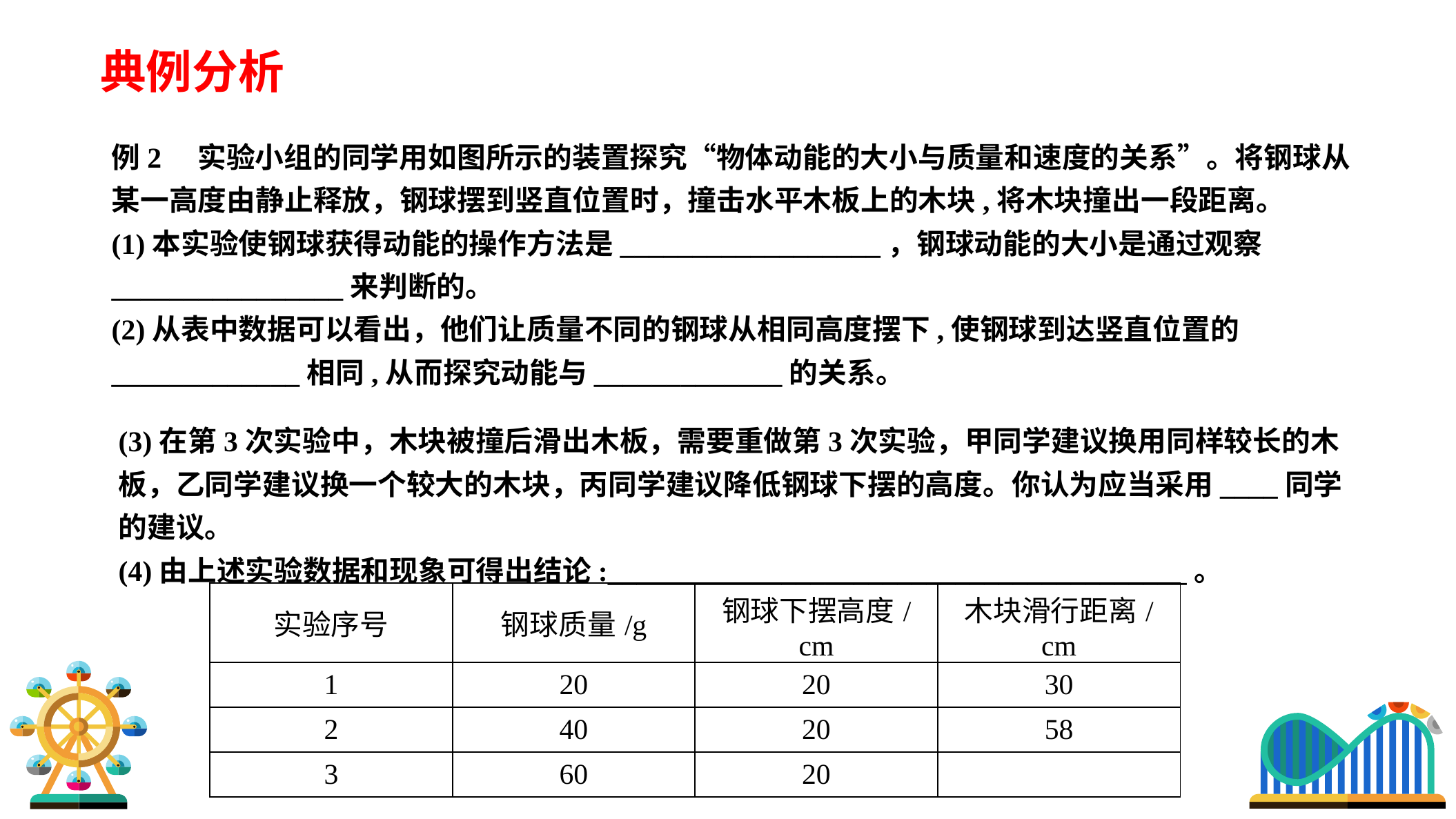

典例分析
例2    实验小组的同学用如图所示的装置探究“物体动能的大小与质量和速度的关系”。将钢球从某一高度由静止释放，钢球摆到竖直位置时，撞击水平木板上的木块,将木块撞出一段距离。
(1)本实验使钢球获得动能的操作方法是__________________，钢球动能的大小是通过观察________________来判断的。
(2)从表中数据可以看出，他们让质量不同的钢球从相同高度摆下,使钢球到达竖直位置的_____________相同,从而探究动能与_____________的关系。
(3)在第3次实验中，木块被撞后滑出木板，需要重做第3次实验，甲同学建议换用同样较长的木板，乙同学建议换一个较大的木块，丙同学建议降低钢球下摆的高度。你认为应当采用____同学的建议。
(4)由上述实验数据和现象可得出结论:________________________________________。
| 实验序号 | 钢球质量/g | 钢球下摆高度/cm | 木块滑行距离/cm |
| --- | --- | --- | --- |
| 1 | 20 | 20 | 30 |
| 2 | 40 | 20 | 58 |
| 3 | 60 | 20 |  |